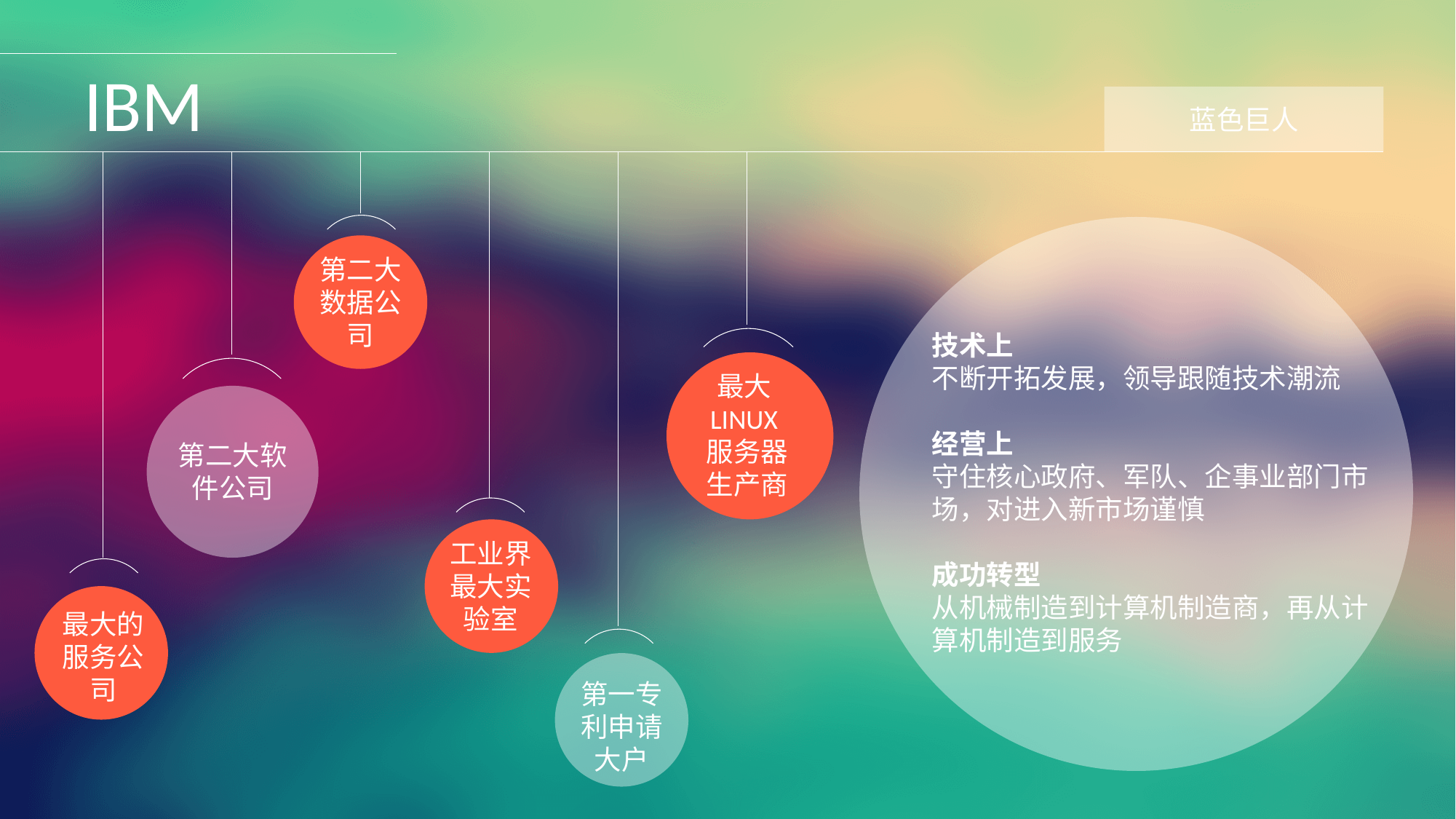

IBM
蓝色巨人

第二大数据公司

最大LINUX服务器生产商

第二大软件公司

工业界最大实验室

最大的服务公司

第一专利申请大户

技术上
不断开拓发展，领导跟随技术潮流

经营上
守住核心政府、军队、企事业部门市场，对进入新市场谨慎

成功转型
从机械制造到计算机制造商，再从计算机制造到服务